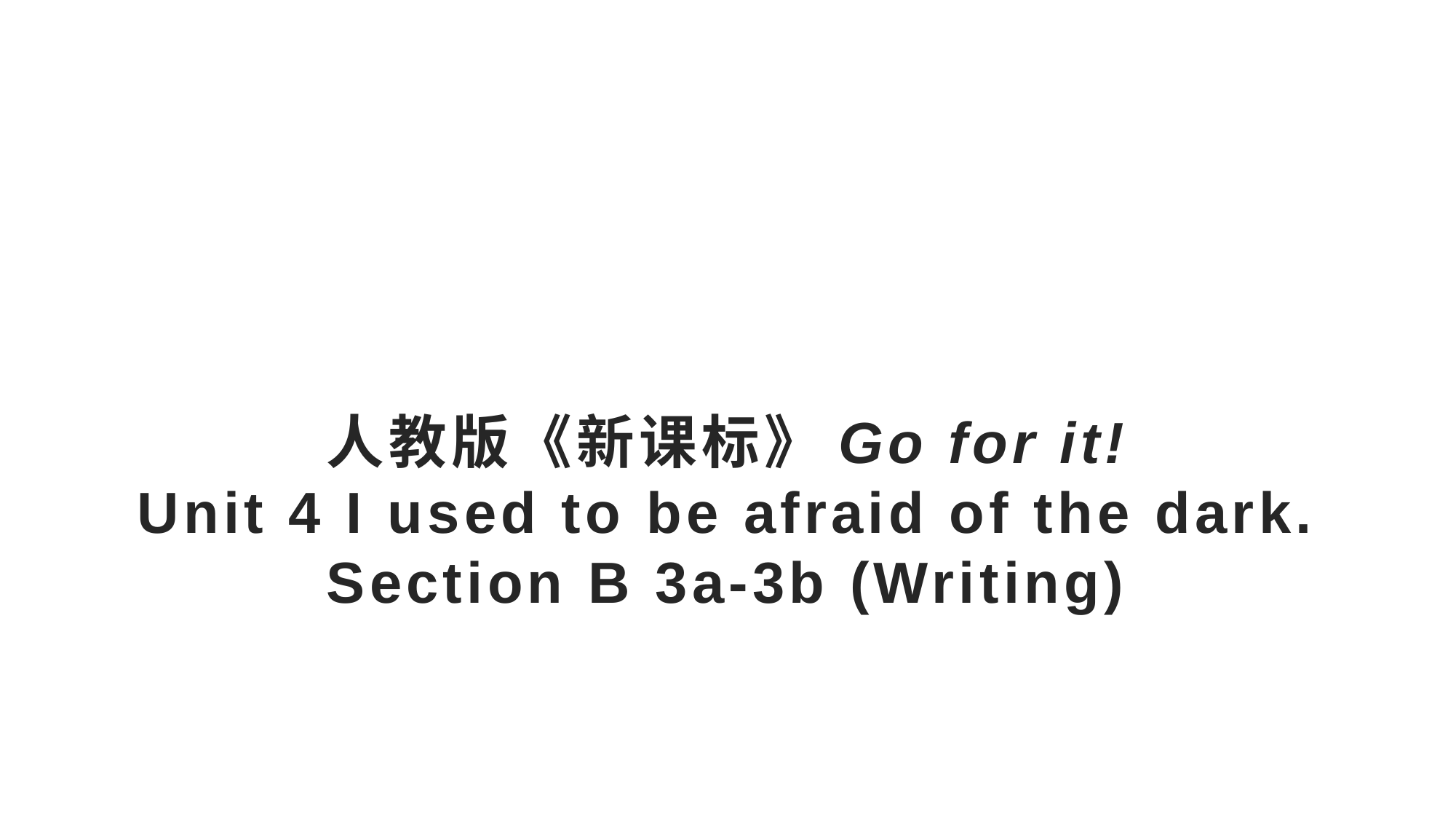

# 人教版《新课标》Go for it! Unit 4 I used to be afraid of the dark. Section B 3a-3b (Writing)